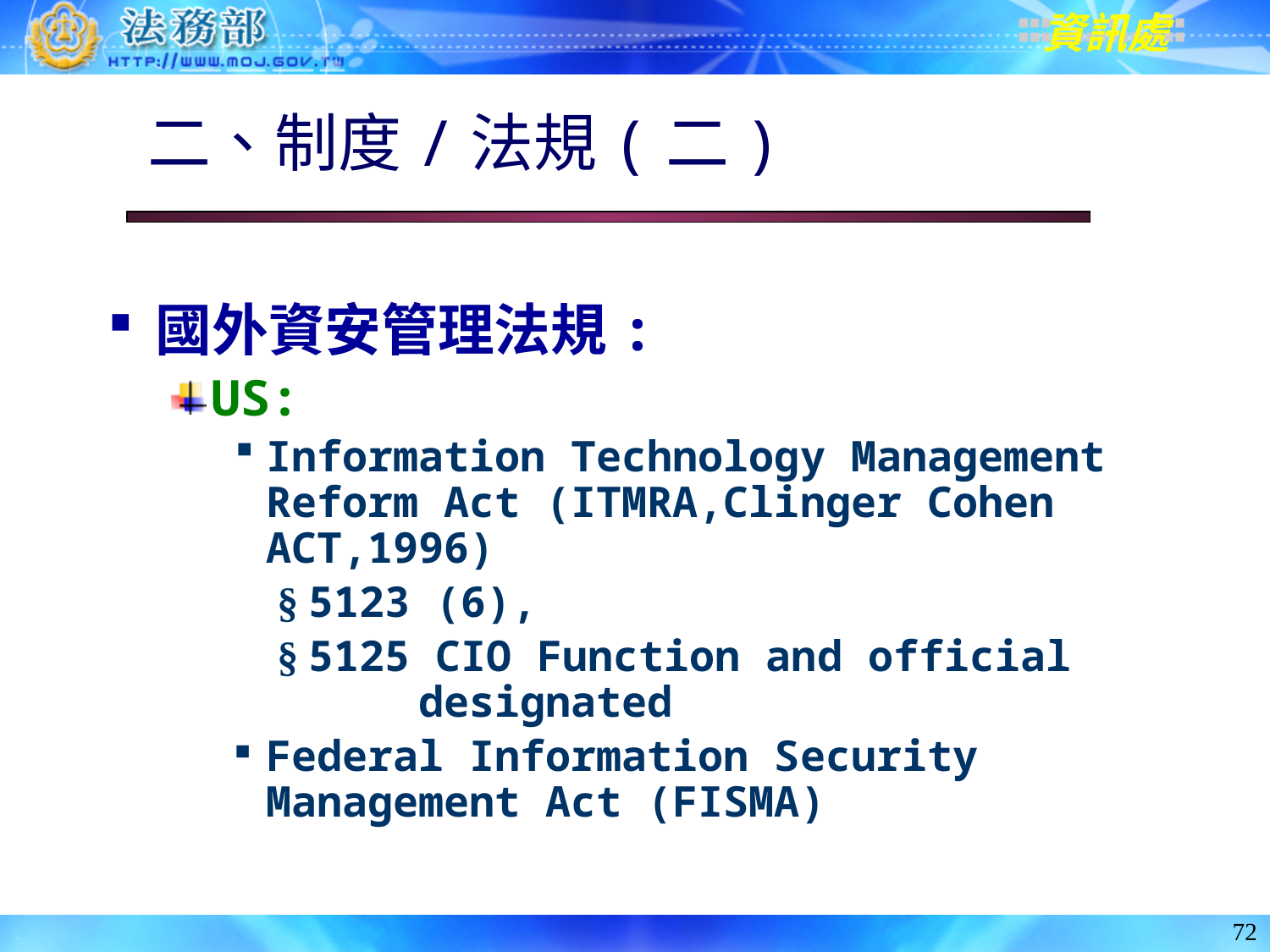

# 二、制度/法規(二)

國外資安管理法規:
US:
Information Technology Management Reform Act (ITMRA,Clinger Cohen ACT,1996)
    § 5123 (6),
    § 5125 CIO Function and official
      designated
Federal Information Security Management Act (FISMA)